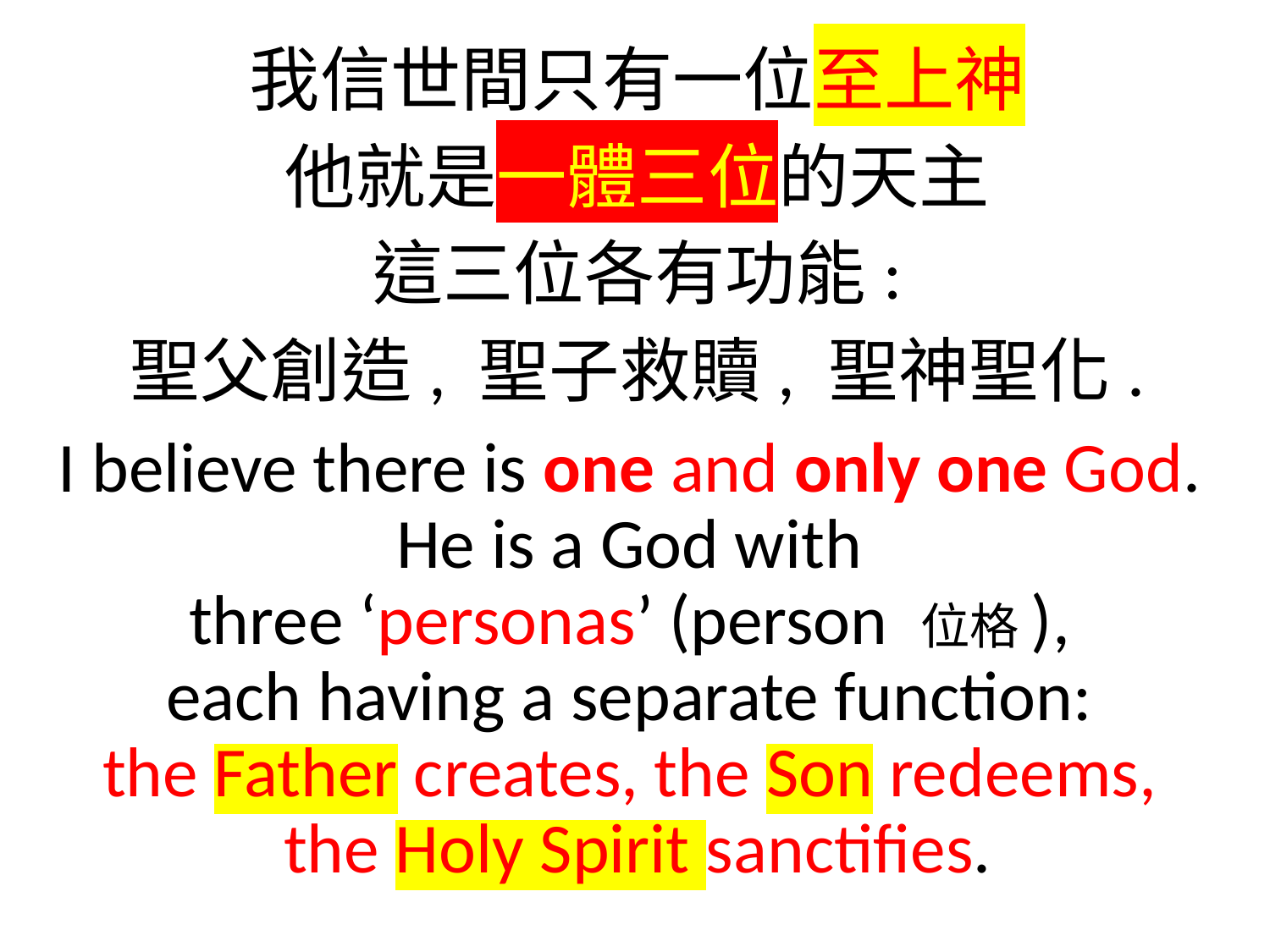

我信世間只有一位至上神
他就是一體三位的天主
這三位各有功能:
聖父創造, 聖子救贖, 聖神聖化.
I believe there is one and only one God.
He is a God with
three ‘personas’ (person 位格),
each having a separate function:
the Father creates, the Son redeems,
the Holy Spirit sanctifies.